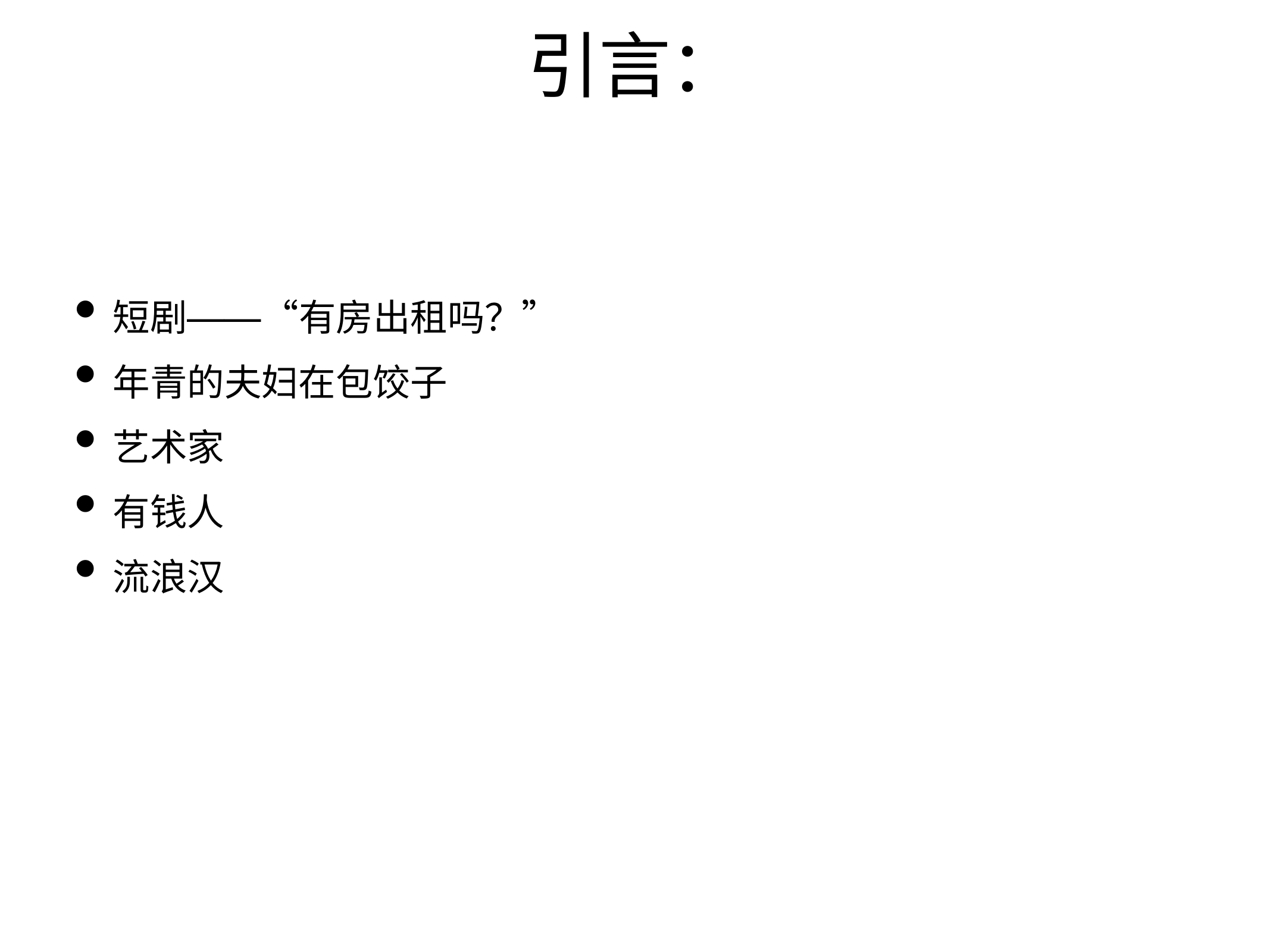

# 引言：

短剧——“有房出租吗？”
年青的夫妇在包饺子
艺术家
有钱人
流浪汉